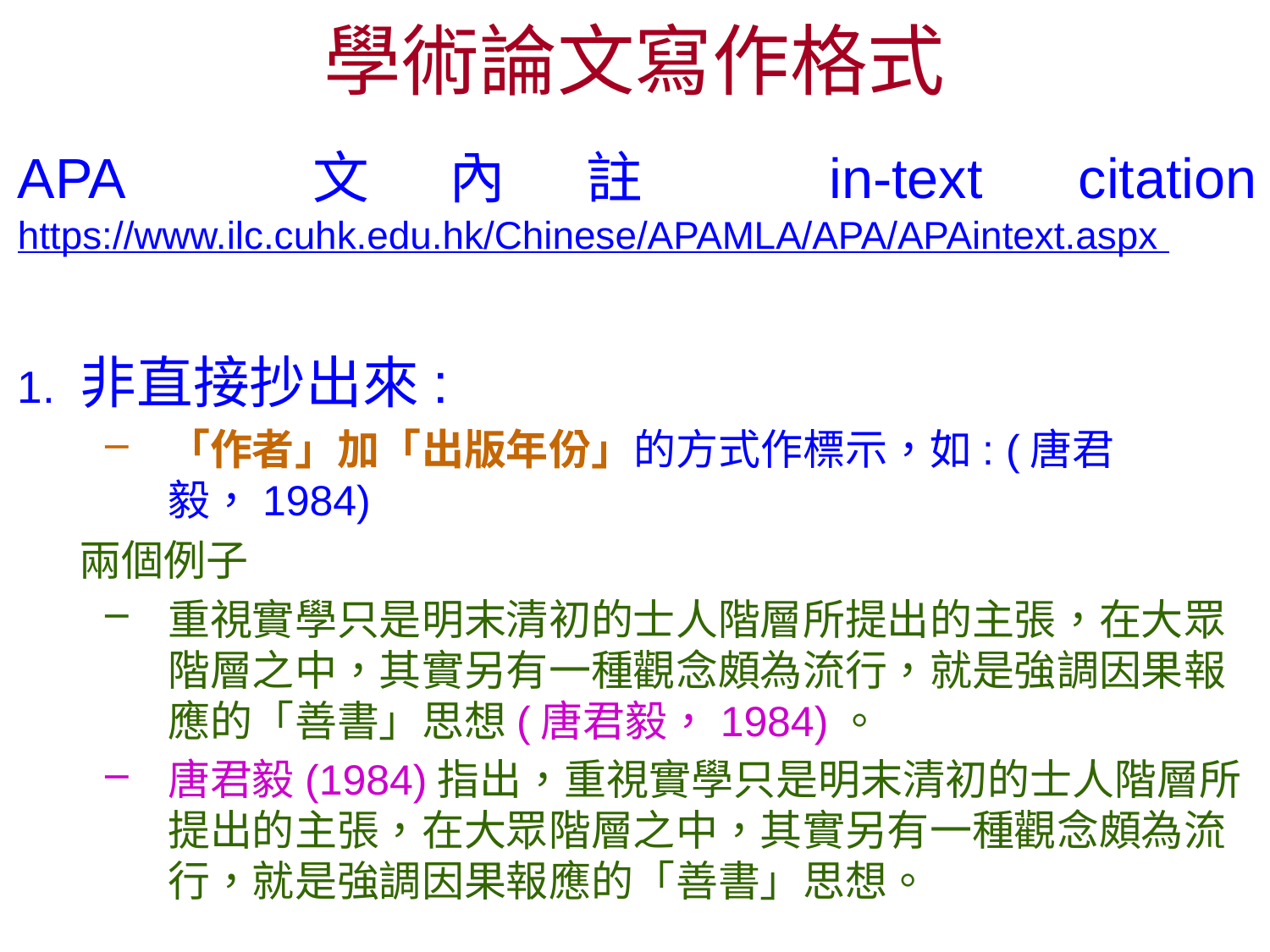

# 學術論文寫作格式
APA 文內註 in-text citation
https://www.ilc.cuhk.edu.hk/Chinese/APAMLA/APA/APAintext.aspx

非直接抄出來:
「作者」加「出版年份」的方式作標示，如: (唐君毅，1984)
兩個例子
重視實學只是明末清初的士人階層所提出的主張，在大眾階層之中，其實另有一種觀念頗為流行，就是強調因果報應的「善書」思想(唐君毅，1984)。
唐君毅(1984)指出，重視實學只是明末清初的士人階層所提出的主張，在大眾階層之中，其實另有一種觀念頗為流行，就是強調因果報應的「善書」思想。